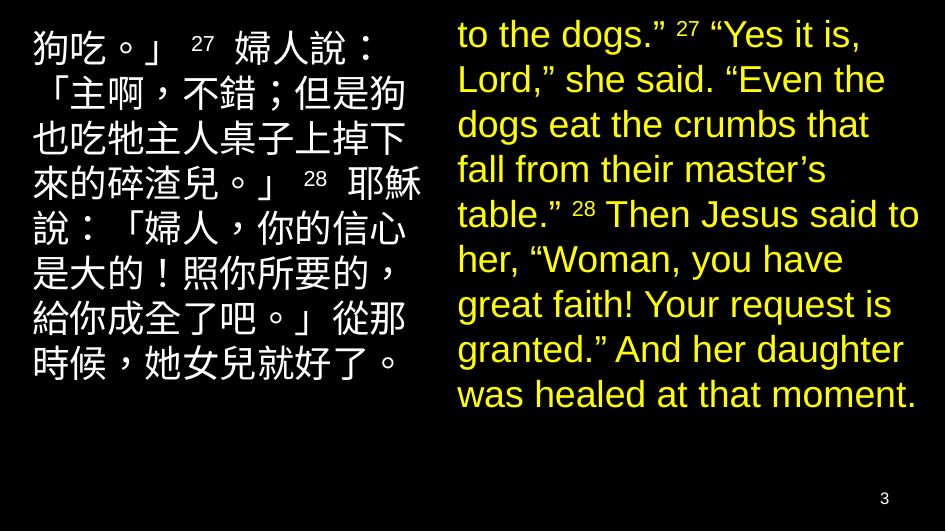

to the dogs.” 27 “Yes it is, Lord,” she said. “Even the dogs eat the crumbs that fall from their master’s table.” 28 Then Jesus said to her, “Woman, you have great faith! Your request is granted.” And her daughter was healed at that moment.
狗吃。」27 婦人說：「主啊，不錯；但是狗也吃牠主人桌子上掉下來的碎渣兒。」28 耶穌說：「婦人，你的信心是大的！照你所要的，給你成全了吧。」從那時候，她女兒就好了。
3